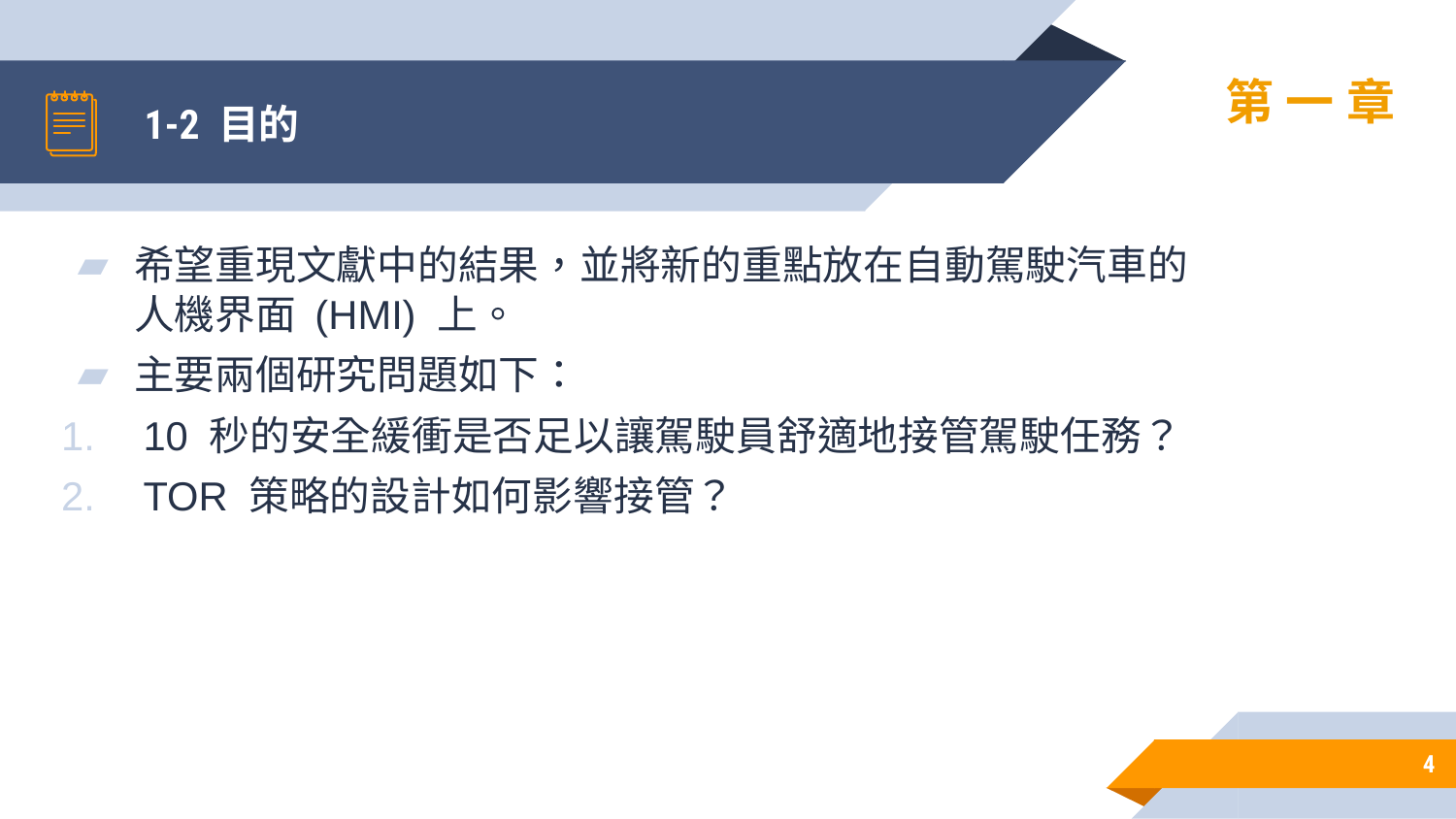

# 1-2 目的
第一章

希望重現文獻中的結果，並將新的重點放在自動駕駛汽車的人機界面 (HMI) 上。
主要兩個研究問題如下：
10 秒的安全緩衝是否足以讓駕駛員舒適地接管駕駛任務？
TOR 策略的設計如何影響接管？

4